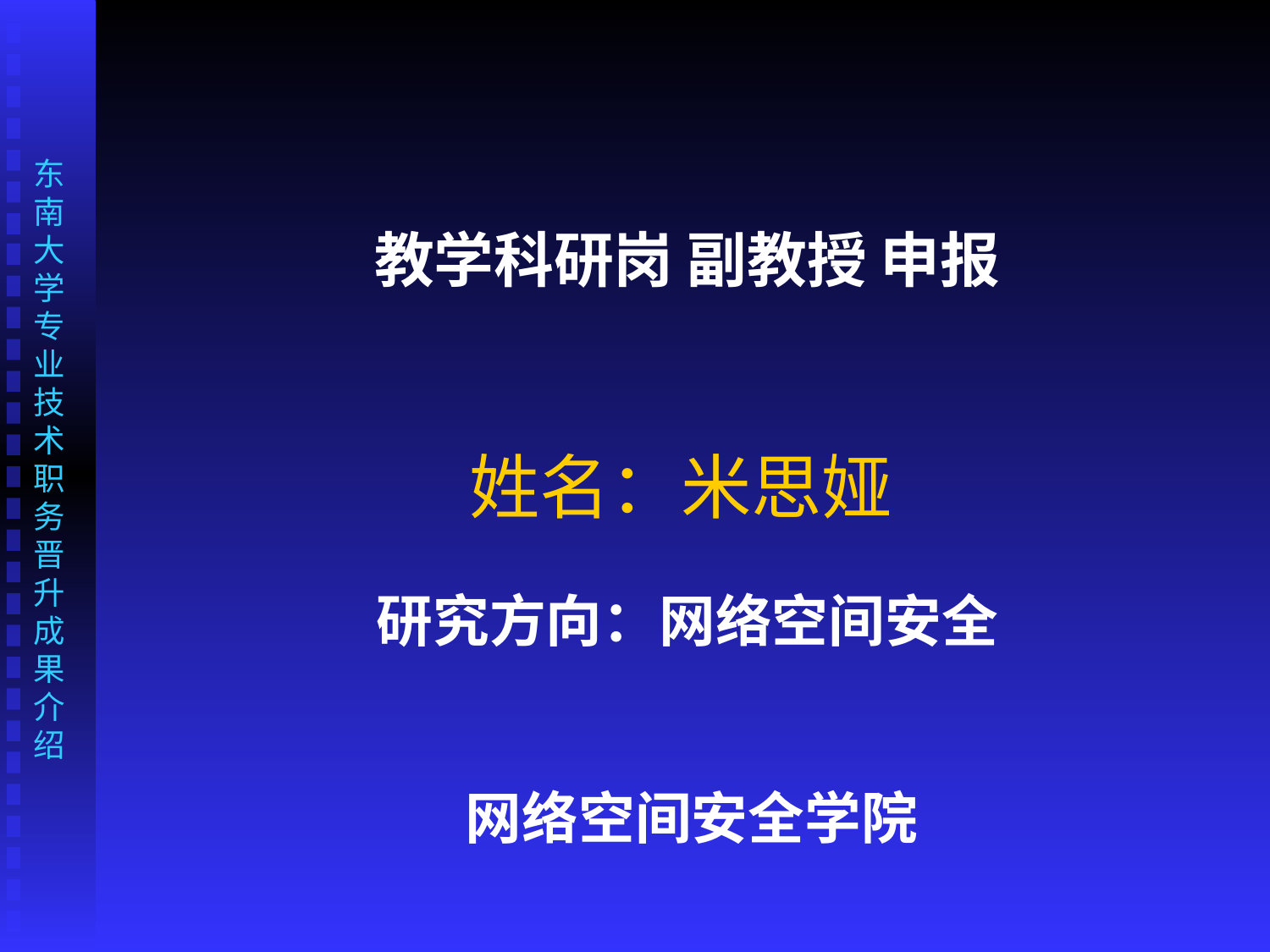

教学科研岗 副教授 申报
姓名：米思娅
研究方向：网络空间安全
# 网络空间安全学院